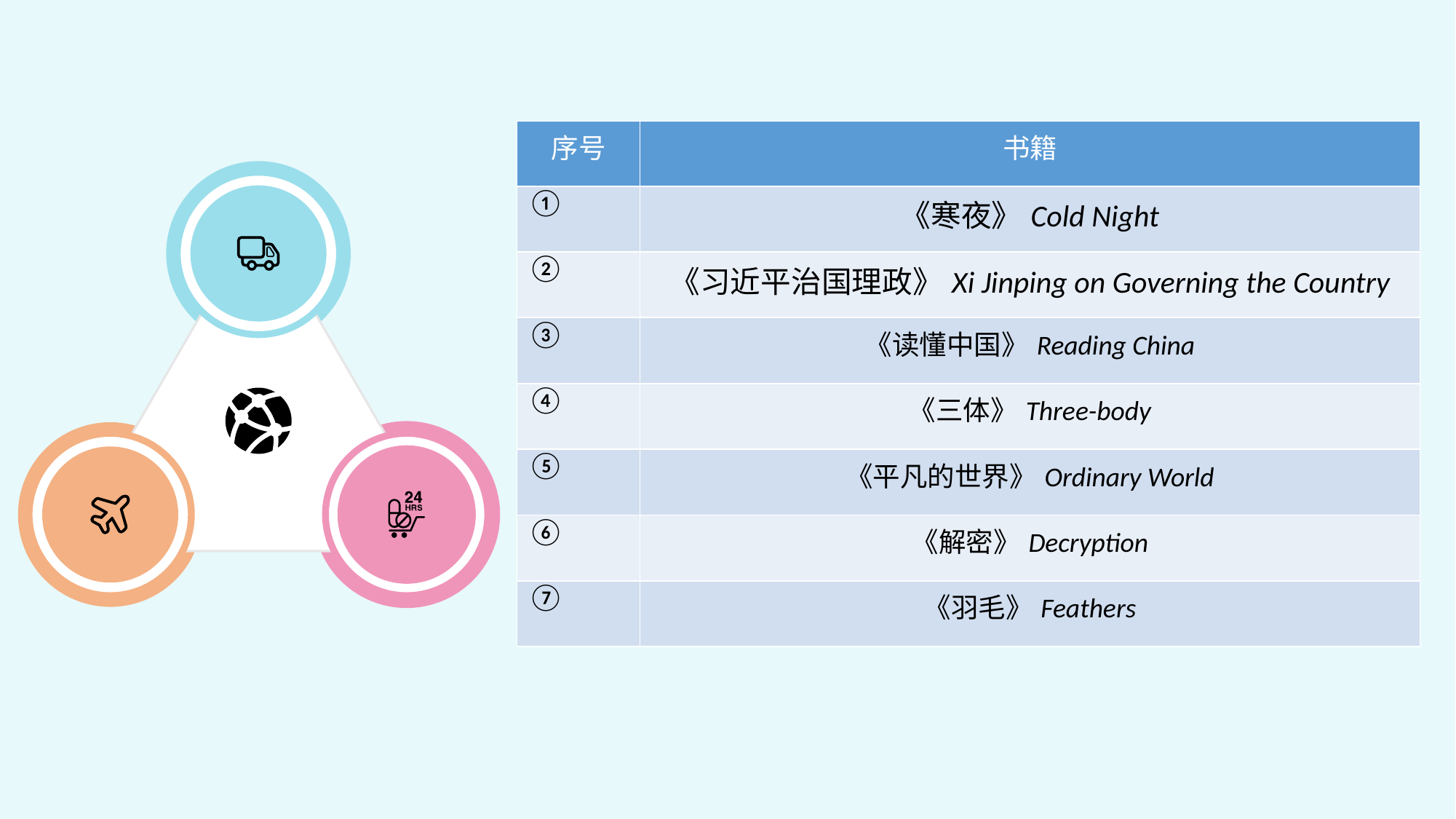

| 序号 | 书籍 |
| --- | --- |
| ① | 《寒夜》Cold Night |
| ② | 《习近平治国理政》Xi Jinping on Governing the Country |
| ③ | 《读懂中国》Reading China |
| ④ | 《三体》Three-body |
| ⑤ | 《平凡的世界》Ordinary World |
| ⑥ | 《解密》Decryption |
| ⑦ | 《羽毛》Feathers |